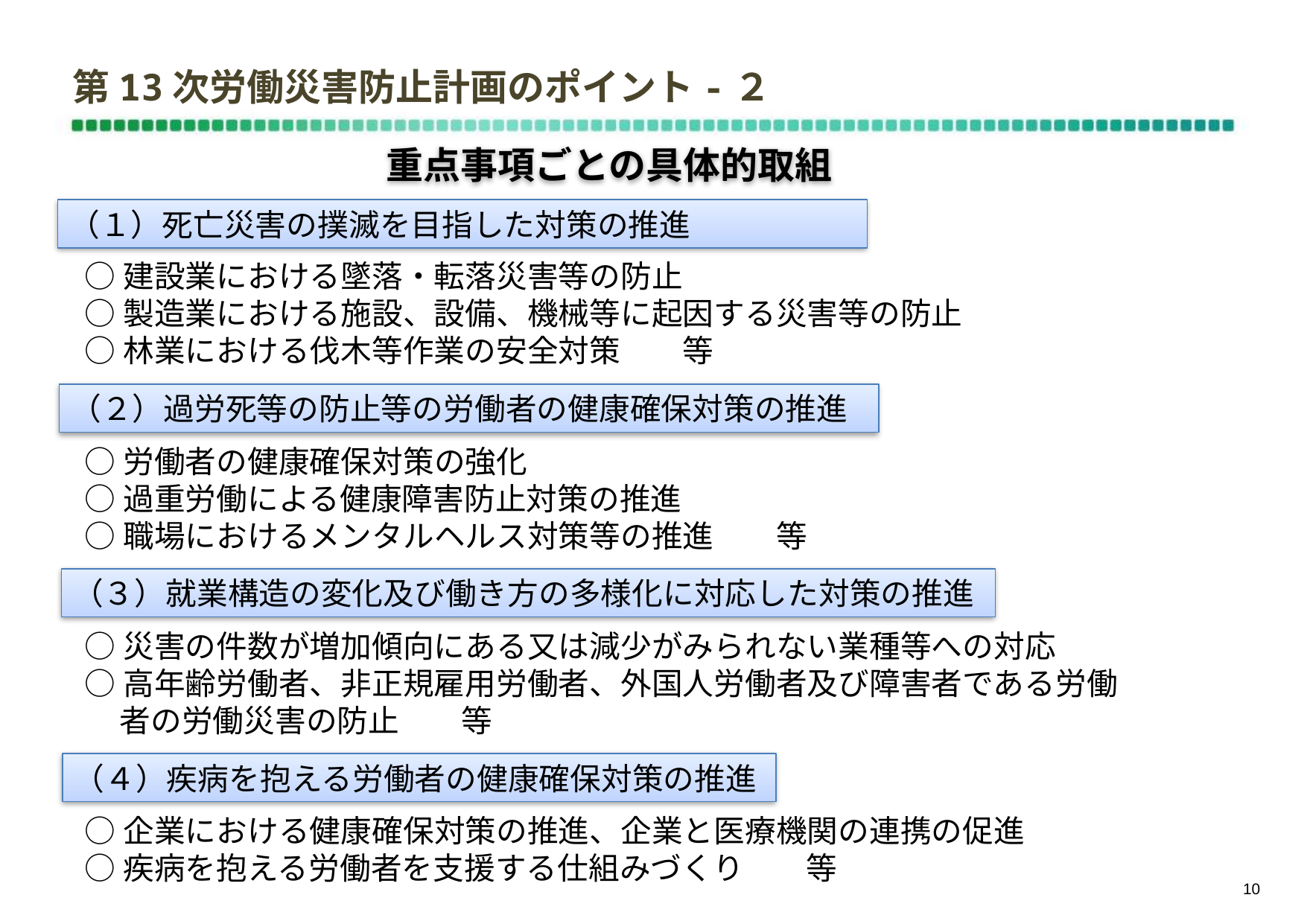

第13次労働災害防止計画のポイント-２
重点事項ごとの具体的取組
（１）死亡災害の撲滅を目指した対策の推進
○建設業における墜落・転落災害等の防止
○製造業における施設、設備、機械等に起因する災害等の防止
○林業における伐木等作業の安全対策　　等
（２）過労死等の防止等の労働者の健康確保対策の推進
○労働者の健康確保対策の強化
○過重労働による健康障害防止対策の推進
○職場におけるメンタルヘルス対策等の推進　　等
（３）就業構造の変化及び働き方の多様化に対応した対策の推進
○災害の件数が増加傾向にある又は減少がみられない業種等への対応
○高年齢労働者、非正規雇用労働者、外国人労働者及び障害者である労働
    者の労働災害の防止　　等
（４）疾病を抱える労働者の健康確保対策の推進
○企業における健康確保対策の推進、企業と医療機関の連携の促進
○疾病を抱える労働者を支援する仕組みづくり　　等
10